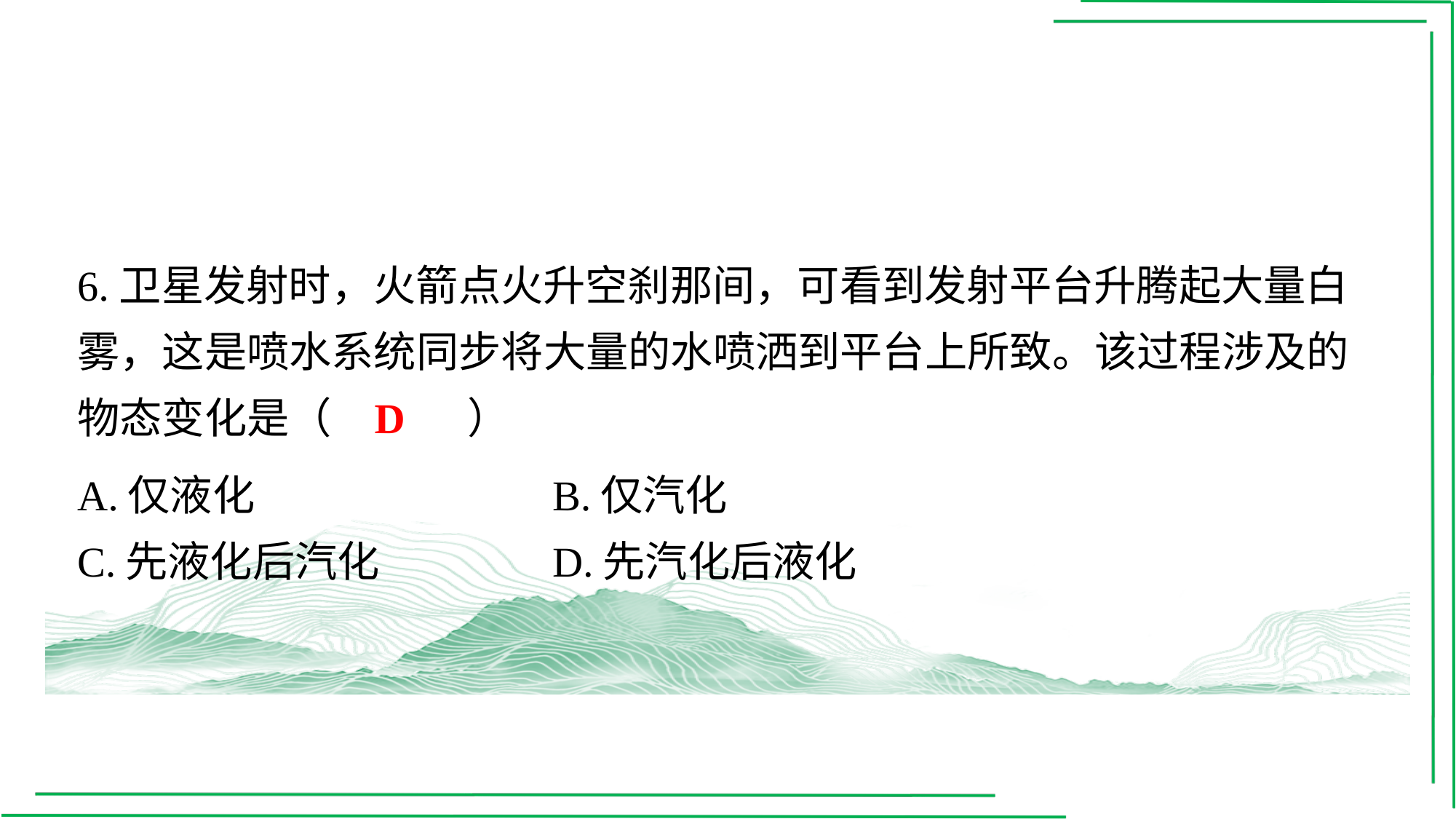

6.卫星发射时，火箭点火升空刹那间，可看到发射平台升腾起大量白雾，这是喷水系统同步将大量的水喷洒到平台上所致。该过程涉及的物态变化是（　D　）
D
| A.仅液化 | B.仅汽化 |
| --- | --- |
| C.先液化后汽化 | D.先汽化后液化 |